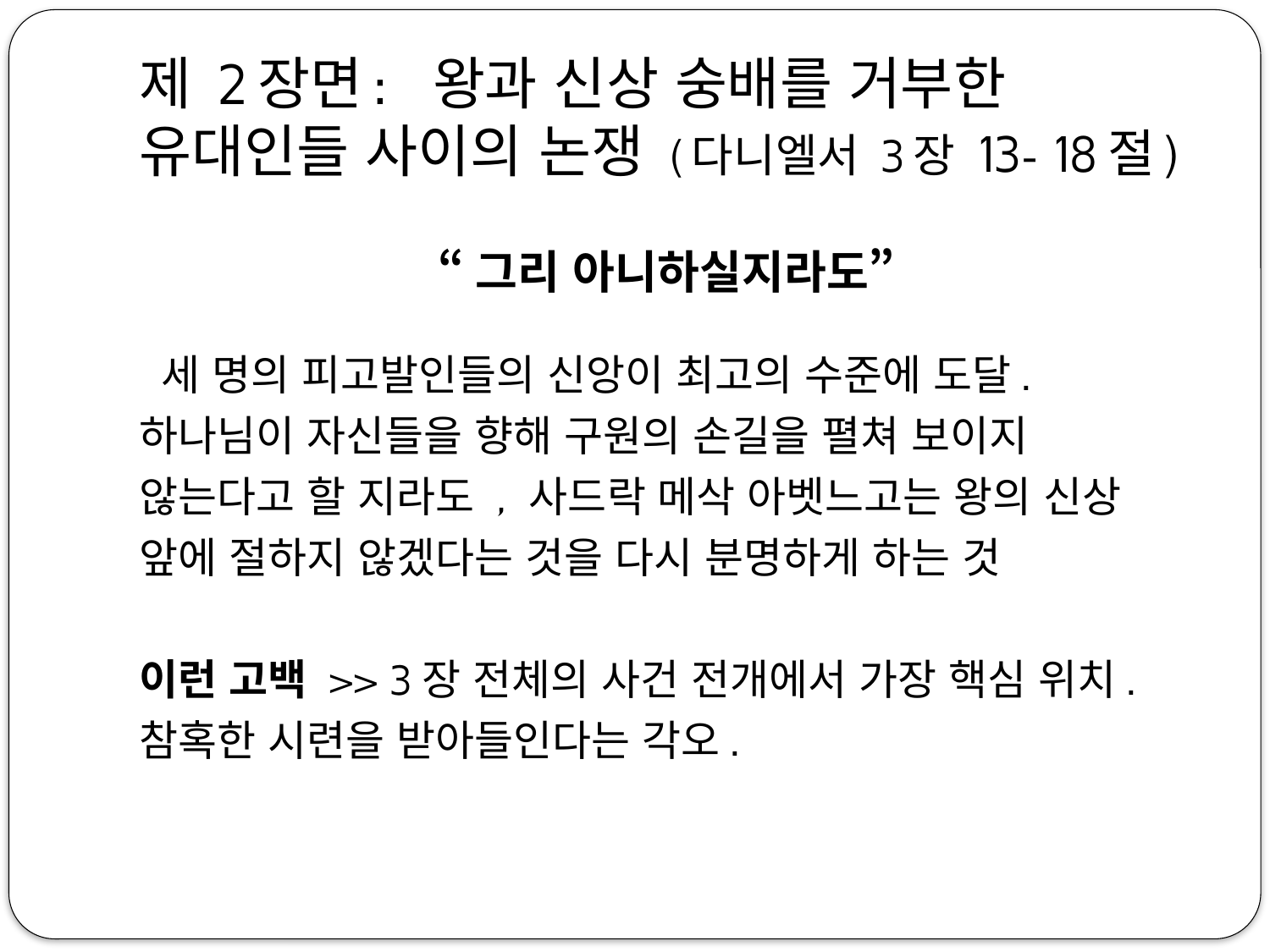

# 제 2장면:  왕과 신상 숭배를 거부한 유대인들 사이의 논쟁 (다니엘서 3장 13- 18절)

“그리 아니하실지라도”

 세 명의 피고발인들의 신앙이 최고의 수준에 도달.
하나님이 자신들을 향해 구원의 손길을 펼쳐 보이지
않는다고 할 지라도 , 사드락 메삭 아벳느고는 왕의 신상
앞에 절하지 않겠다는 것을 다시 분명하게 하는 것

이런 고백 >> 3장 전체의 사건 전개에서 가장 핵심 위치.
참혹한 시련을 받아들인다는 각오.